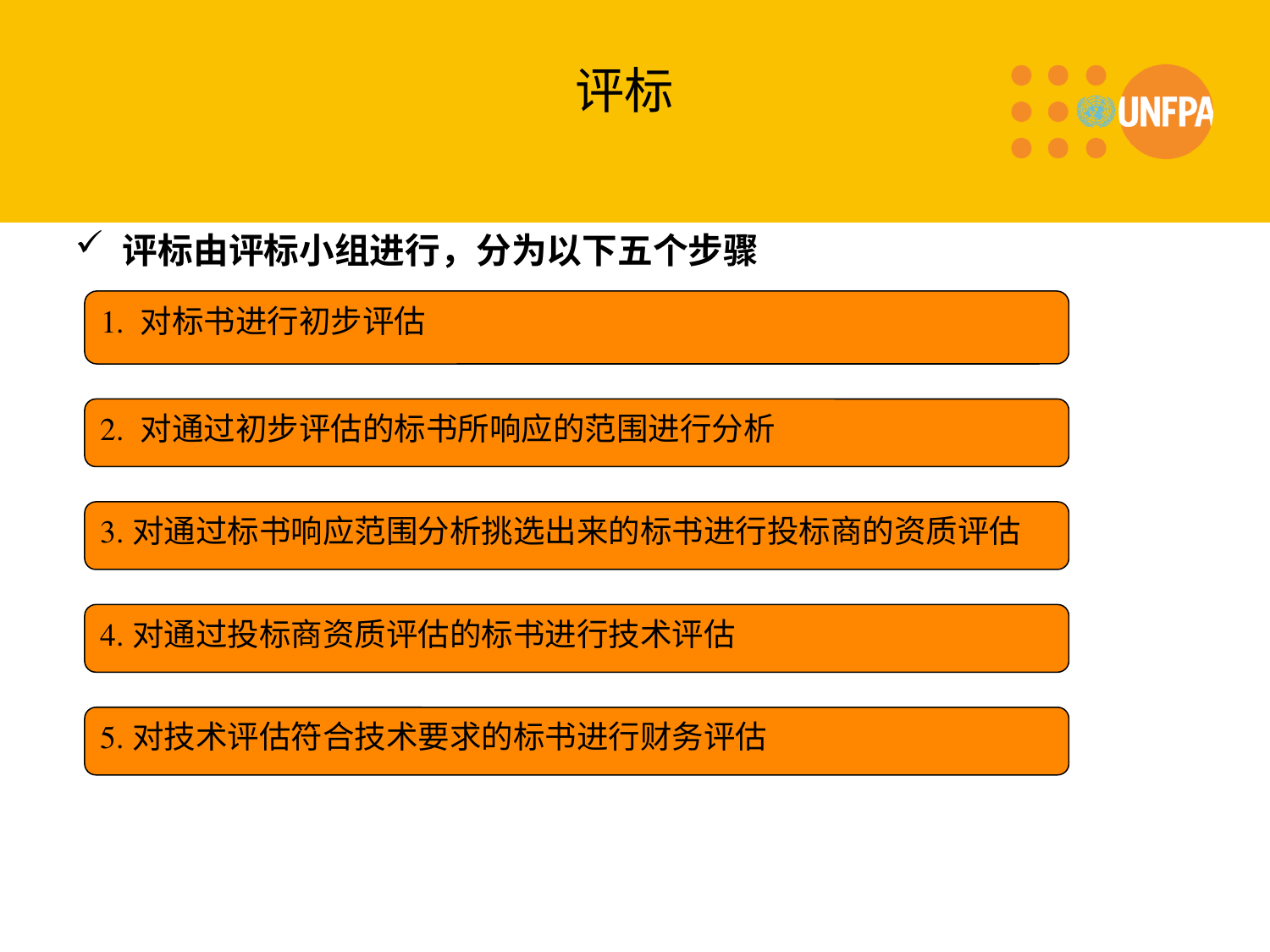

# 评标
评标由评标小组进行，分为以下五个步骤

1. 对标书进行初步评估
2. 对通过初步评估的标书所响应的范围进行分析

3.对通过标书响应范围分析挑选出来的标书进行投标商的资质评估

4.对通过投标商资质评估的标书进行技术评估

5.对技术评估符合技术要求的标书进行财务评估